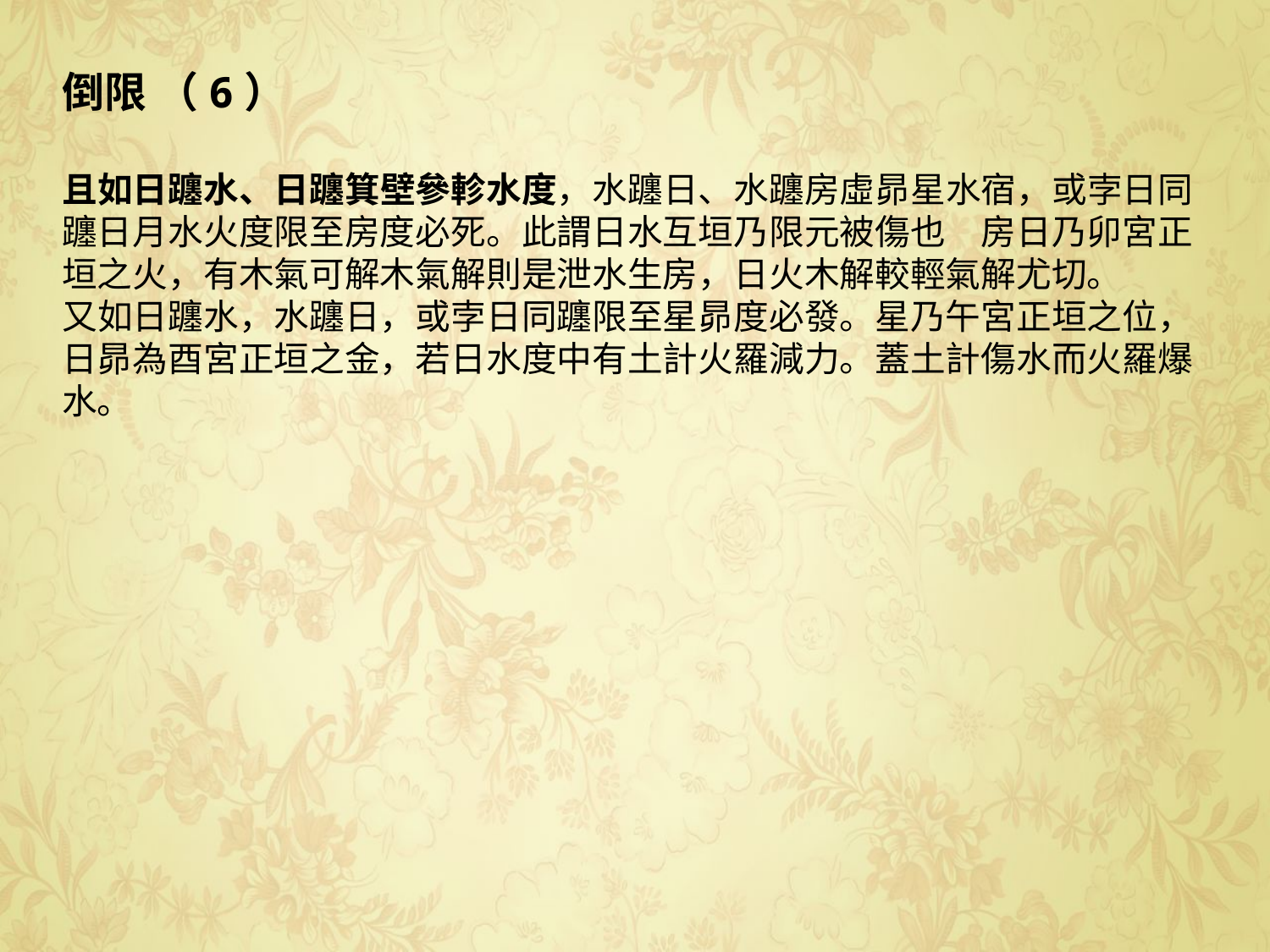

倒限 （6）

且如日躔水、日躔箕壁參軫水度，水躔日、水躔房虛昴星水宿，或孛日同躔日月水火度限至房度必死。此謂日水互垣乃限元被傷也　房日乃卯宮正垣之火，有木氣可解木氣解則是泄水生房，日火木解較輕氣解尤切。
又如日躔水，水躔日，或孛日同躔限至星昴度必發。星乃午宮正垣之位，日昴為酉宮正垣之金，若日水度中有土計火羅減力。蓋土計傷水而火羅爆水。